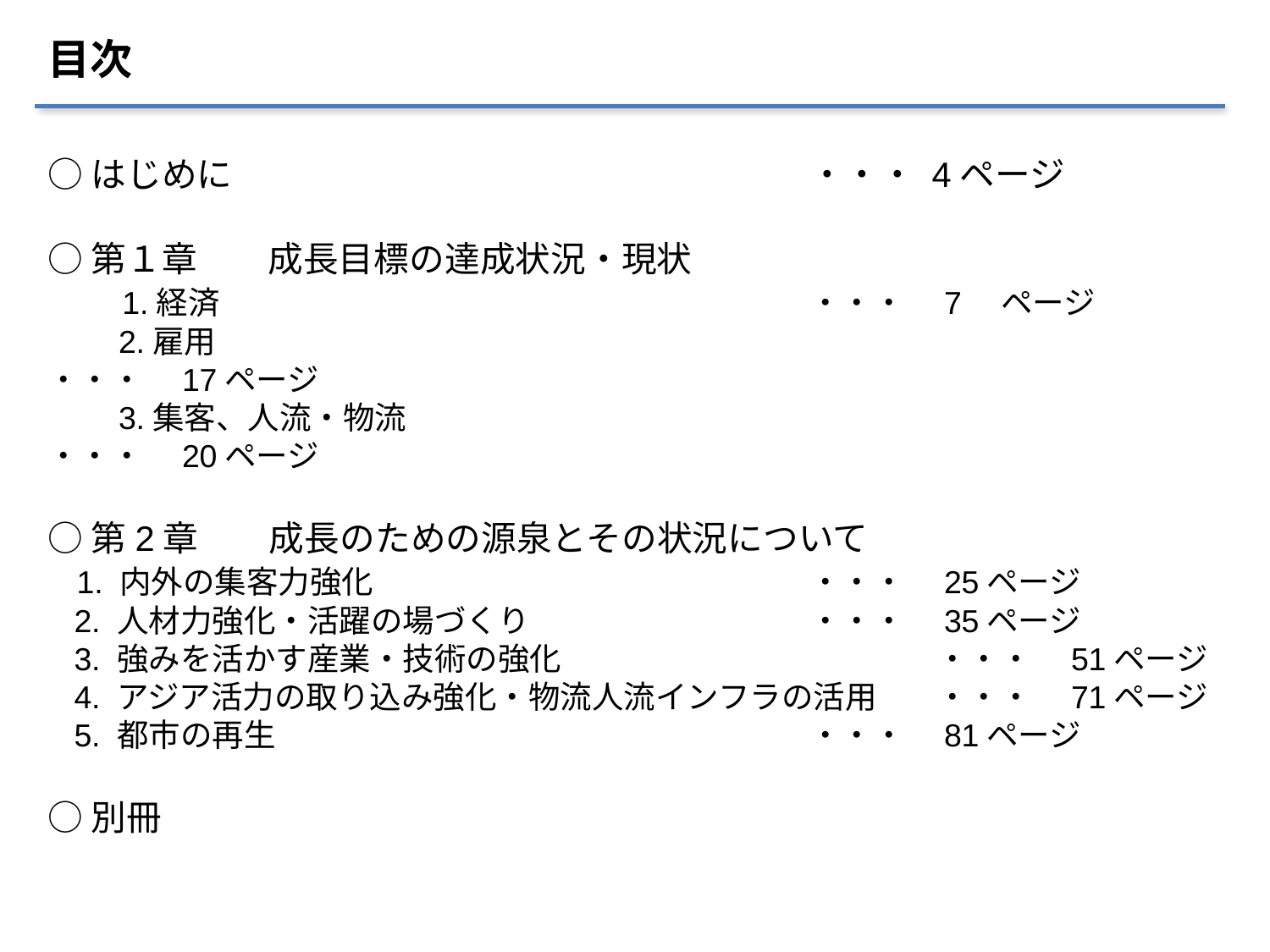

目次
○はじめに					・・・ 4ページ

○第１章　　成長目標の達成状況・現状
　　1.経済					・・・　7　ページ
　　2.雇用　　　　　　　　　　　　　　　　　　　　　　　　　　　　　	・・・　17ページ
　　3.集客、人流・物流　　　　　　　　　　　　　　　　　　　　　	・・・　20ページ

○第2章　　成長のための源泉とその状況について
   1. 内外の集客力強化				・・・　25ページ
   2. 人材力強化・活躍の場づくり			・・・　35ページ
   3. 強みを活かす産業・技術の強化			・・・　51ページ
   4. アジア活力の取り込み強化・物流人流インフラの活用	・・・　71ページ
   5. 都市の再生					・・・　81ページ

○別冊